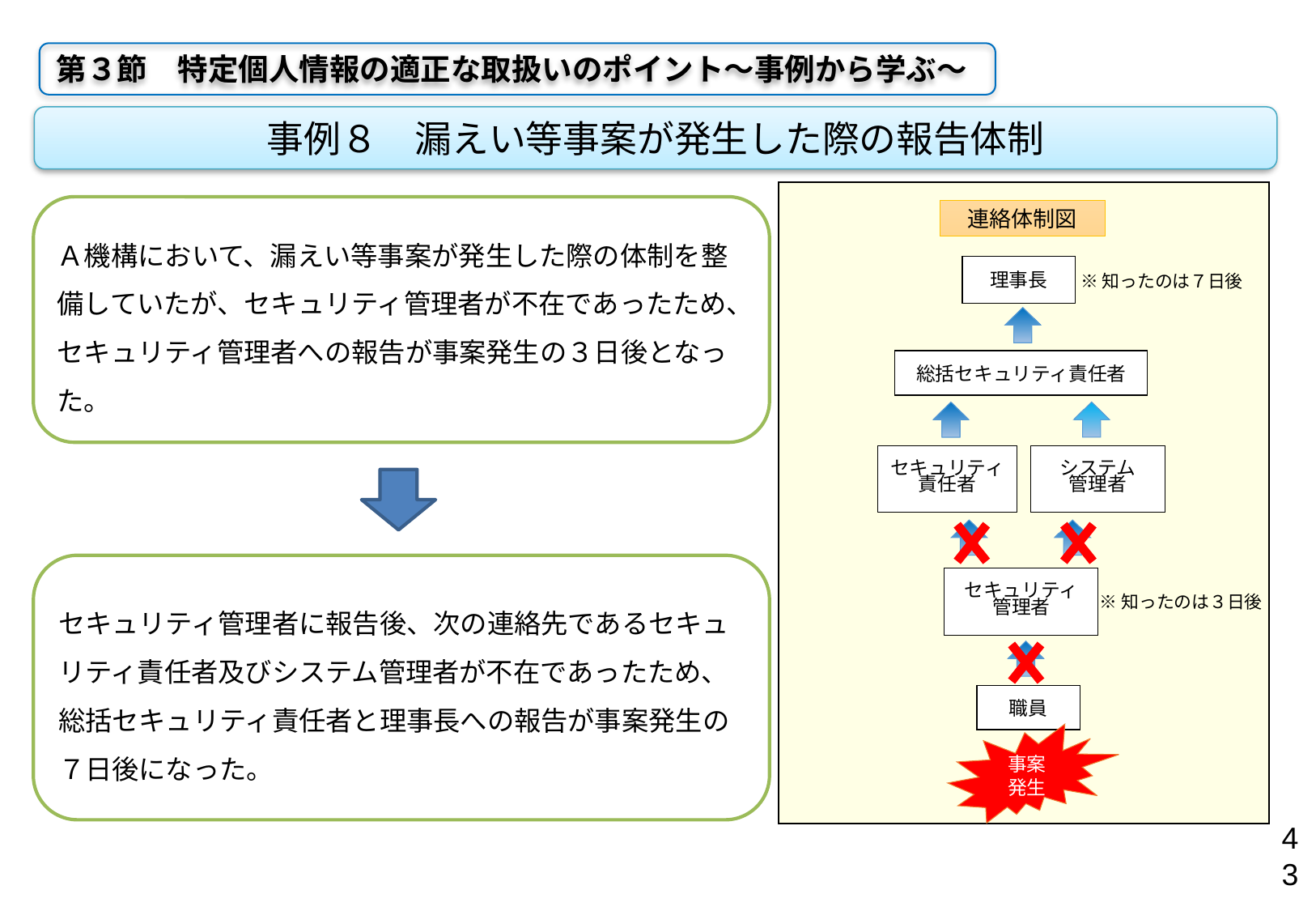

第３節　特定個人情報の適正な取扱いのポイント～事例から学ぶ～
事例８　漏えい等事案が発生した際の報告体制

連絡体制図
理事長

総括セキュリティ責任者

システム
管理者
セキュリティ
責任者

セキュリティ
管理者

職員
事案発生

Ａ機構において、漏えい等事案が発生した際の体制を整備していたが、セキュリティ管理者が不在であったため、セキュリティ管理者への報告が事案発生の３日後となった。
※知ったのは７日後

セキュリティ管理者に報告後、次の連絡先であるセキュリティ責任者及びシステム管理者が不在であったため、総括セキュリティ責任者と理事長への報告が事案発生の７日後になった。
※知ったのは３日後

43